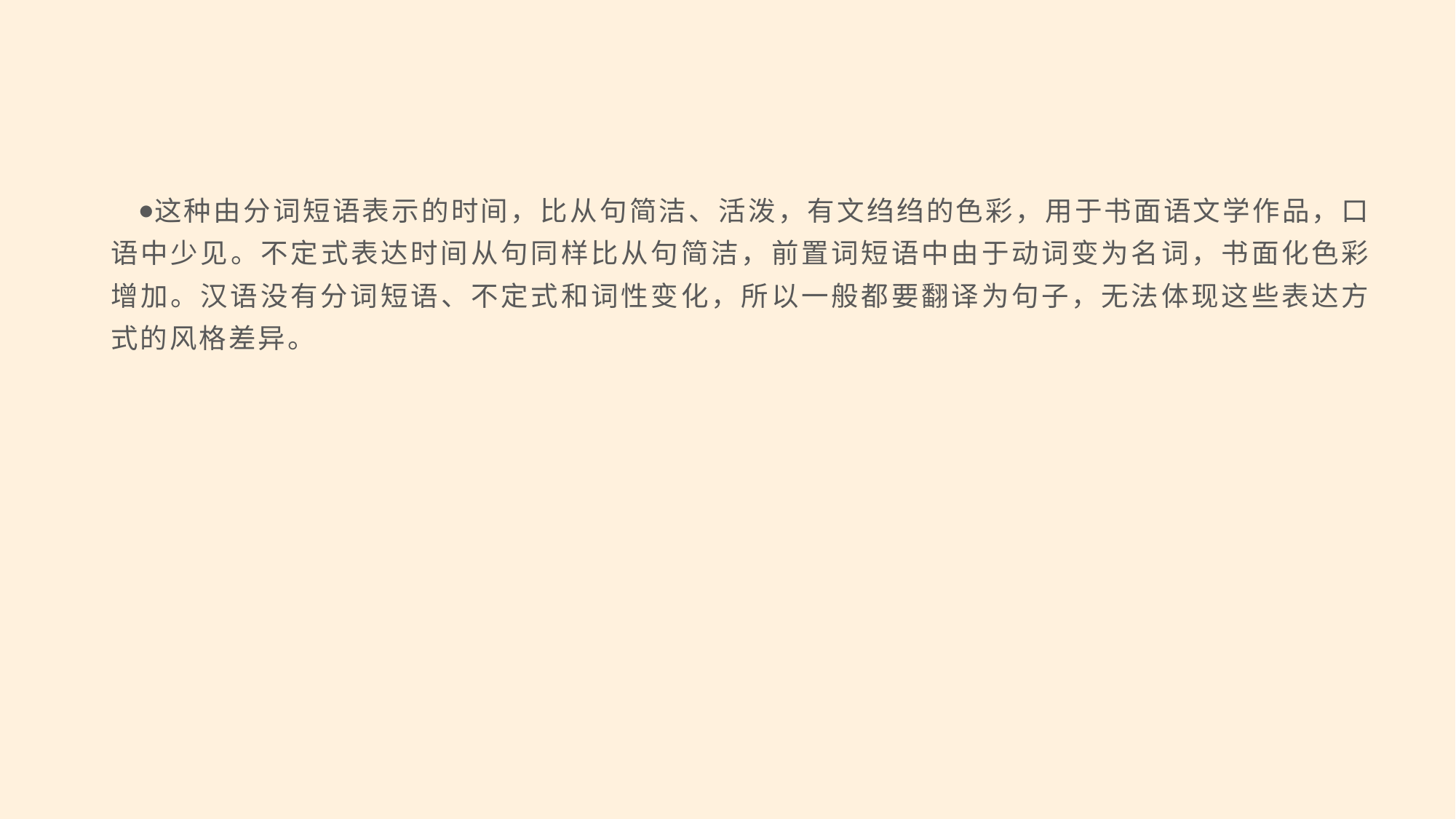

#
这种由分词短语表示的时间，比从句简洁、活泼，有文绉绉的色彩，用于书面语文学作品，口语中少见。不定式表达时间从句同样比从句简洁，前置词短语中由于动词变为名词，书面化色彩增加。汉语没有分词短语、不定式和词性变化，所以一般都要翻译为句子，无法体现这些表达方式的风格差异。